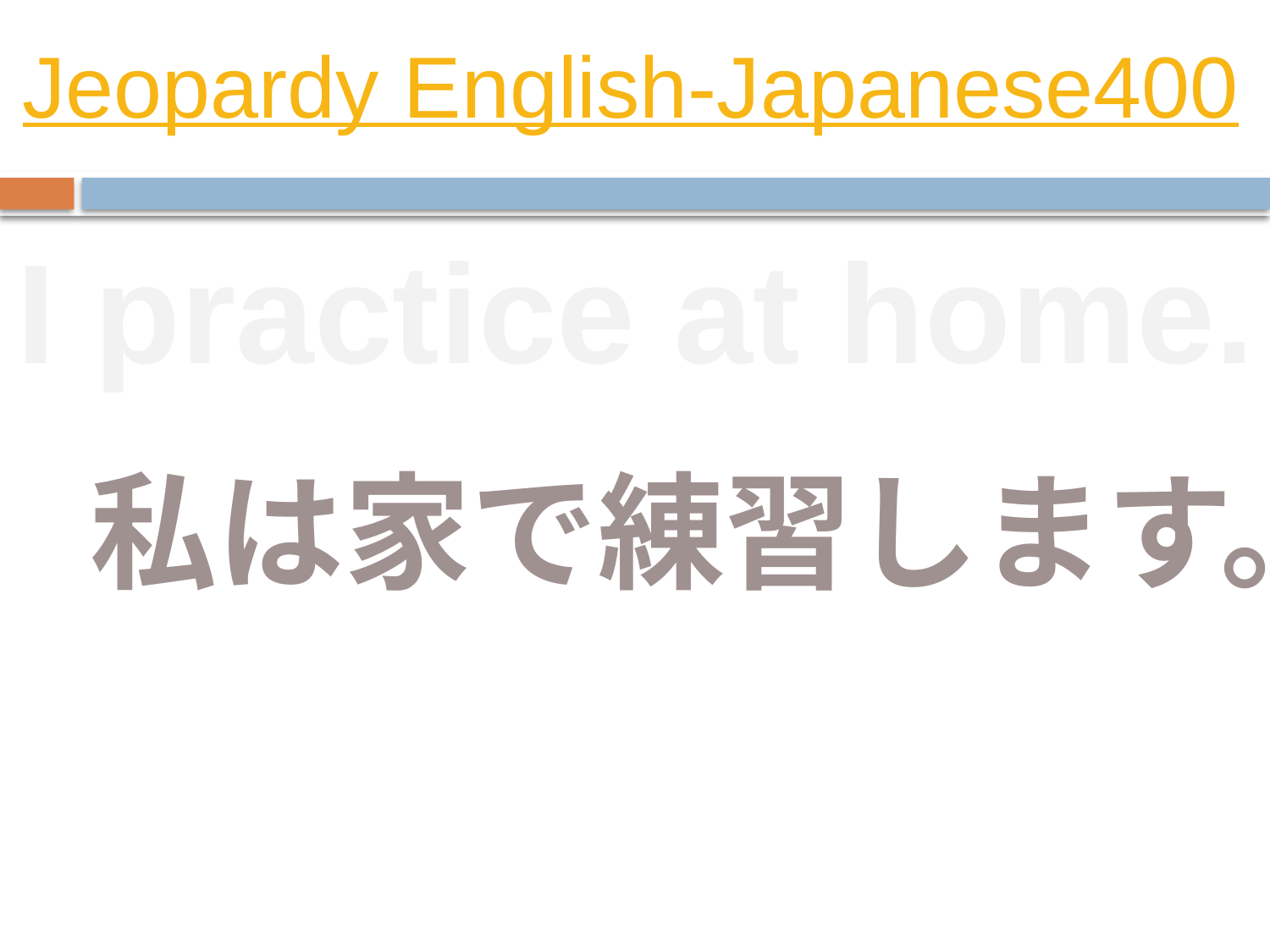

# Jeopardy English-Japanese400
I practice at home.
私は家で練習します。